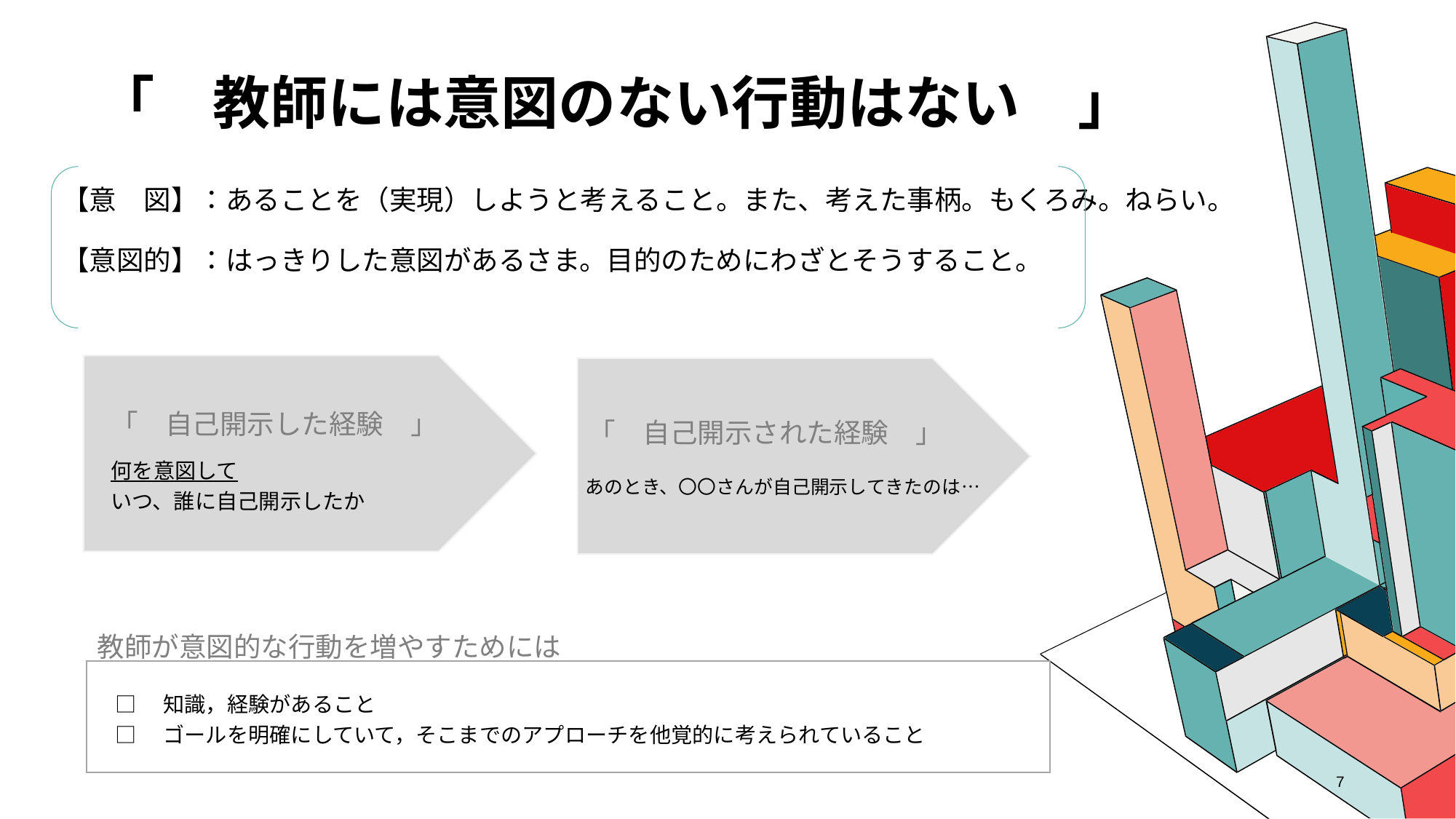

# 「　教師には意図のない行動はない　」

【意　図】：あることを（実現）しようと考えること。また、考えた事柄。もくろみ。ねらい。

【意図的】：はっきりした意図があるさま。目的のためにわざとそうすること。

「　自己開示した経験　」
「　自己開示された経験　」
何を意図して
いつ、誰に自己開示したか
あのとき、〇〇さんが自己開示してきたのは…
教師が意図的な行動を増やすためには

□　知識，経験があること
□　ゴールを明確にしていて，そこまでのアプローチを他覚的に考えられていること
7